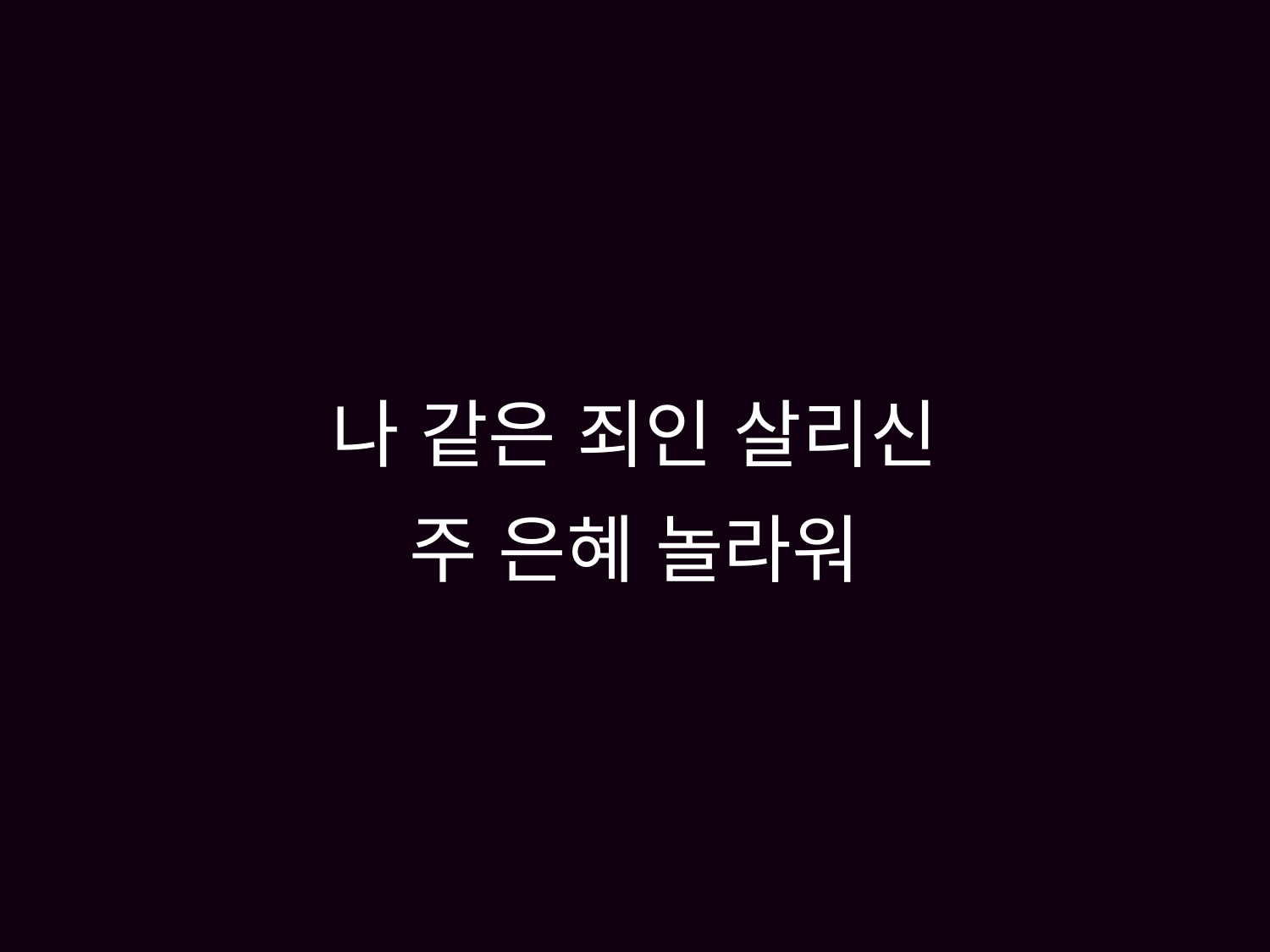

# 나 같은 죄인 살리신 주 은혜 놀라워